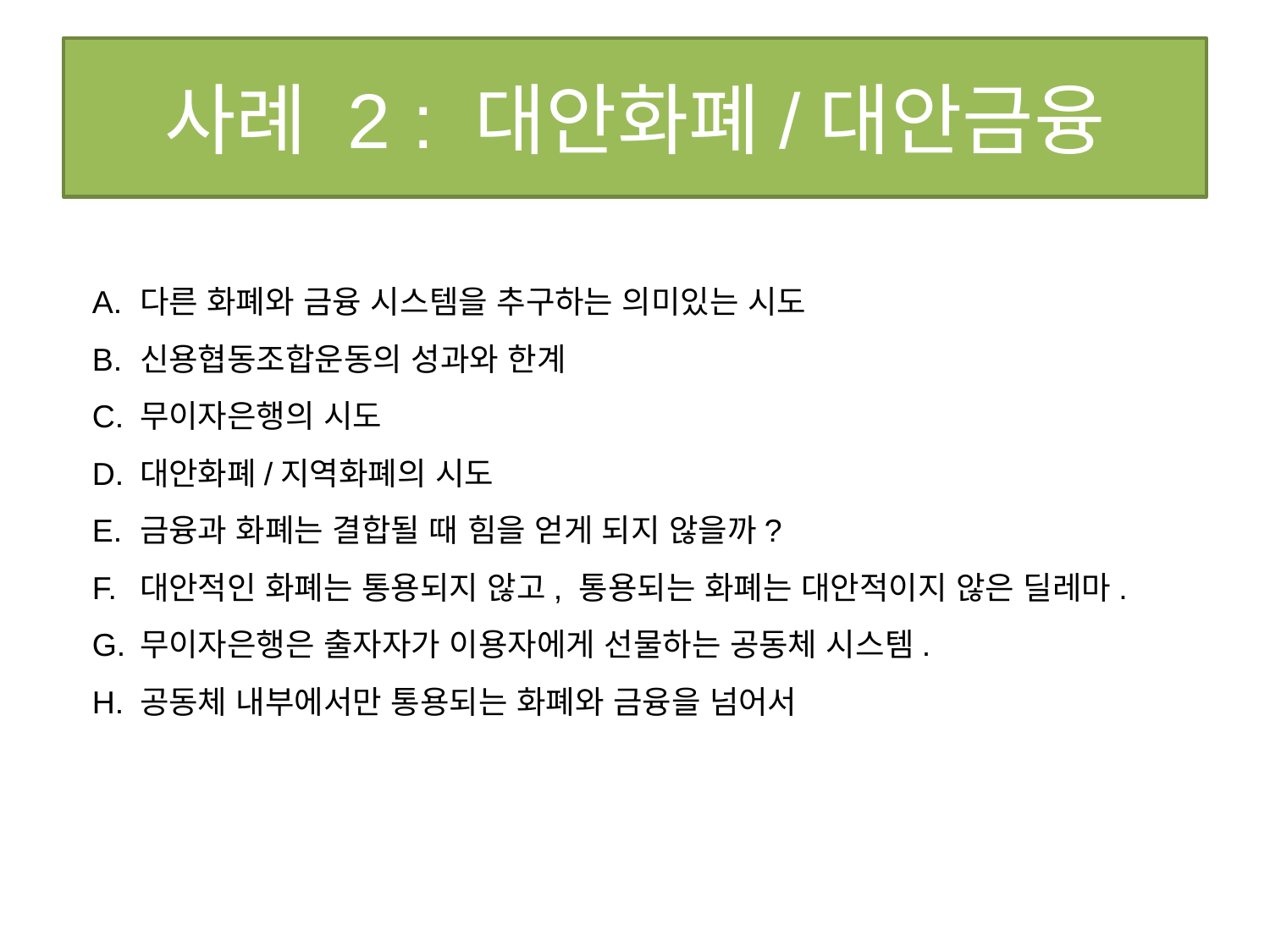

# 사례 2 : 대안화폐/대안금융
다른 화폐와 금융 시스템을 추구하는 의미있는 시도
신용협동조합운동의 성과와 한계
무이자은행의 시도
대안화폐/지역화폐의 시도
금융과 화폐는 결합될 때 힘을 얻게 되지 않을까?
대안적인 화폐는 통용되지 않고, 통용되는 화폐는 대안적이지 않은 딜레마.
무이자은행은 출자자가 이용자에게 선물하는 공동체 시스템.
공동체 내부에서만 통용되는 화폐와 금융을 넘어서